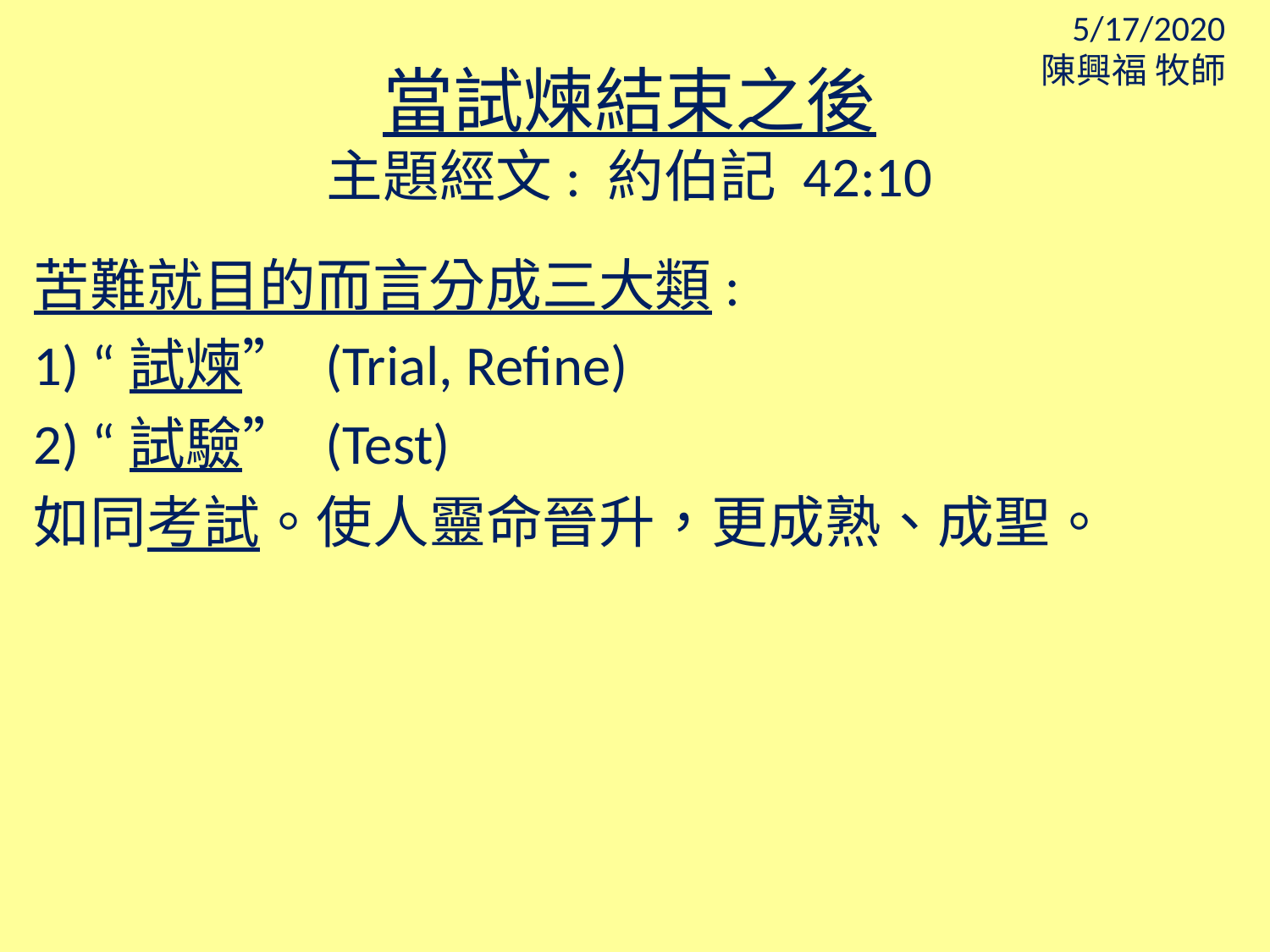

5/17/2020
陳興福 牧師
當試煉結束之後
主題經文: 約伯記 42:10
苦難就目的而言分成三大類:
1) “試煉” (Trial, Refine)
2) “試驗” (Test)
如同考試。使人靈命晉升，更成熟、成聖。